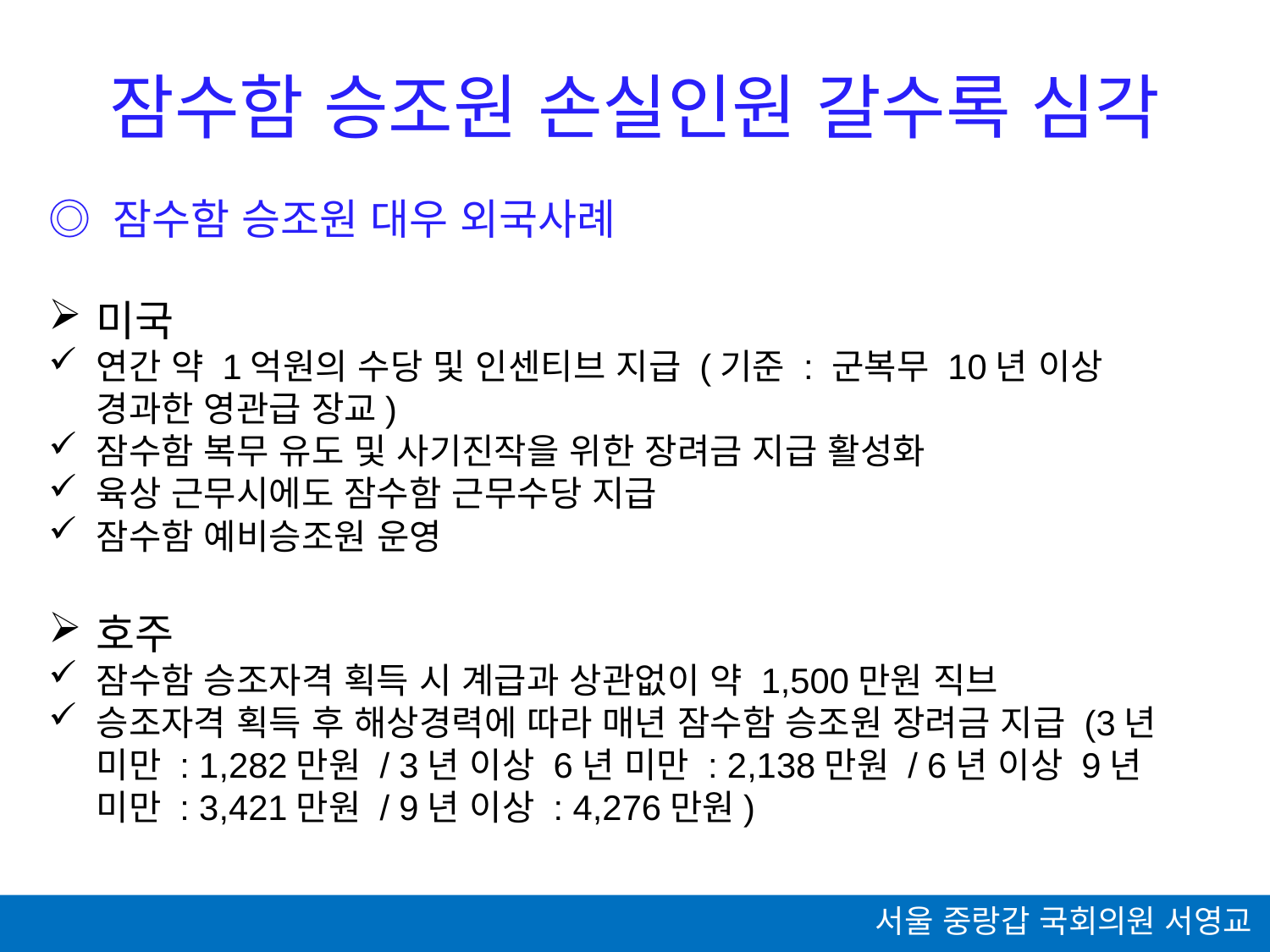

잠수함 승조원 손실인원 갈수록 심각
◎ 잠수함 승조원 대우 외국사례

미국
연간 약 1억원의 수당 및 인센티브 지급 (기준 : 군복무 10년 이상 경과한 영관급 장교)
잠수함 복무 유도 및 사기진작을 위한 장려금 지급 활성화
육상 근무시에도 잠수함 근무수당 지급
잠수함 예비승조원 운영

호주
잠수함 승조자격 획득 시 계급과 상관없이 약 1,500만원 직브
승조자격 획득 후 해상경력에 따라 매년 잠수함 승조원 장려금 지급 (3년 미만 : 1,282만원 / 3년 이상 6년 미만 : 2,138만원 / 6년 이상 9년 미만 : 3,421만원 / 9년 이상 : 4,276만원)

서울 중랑갑 국회의원 서영교